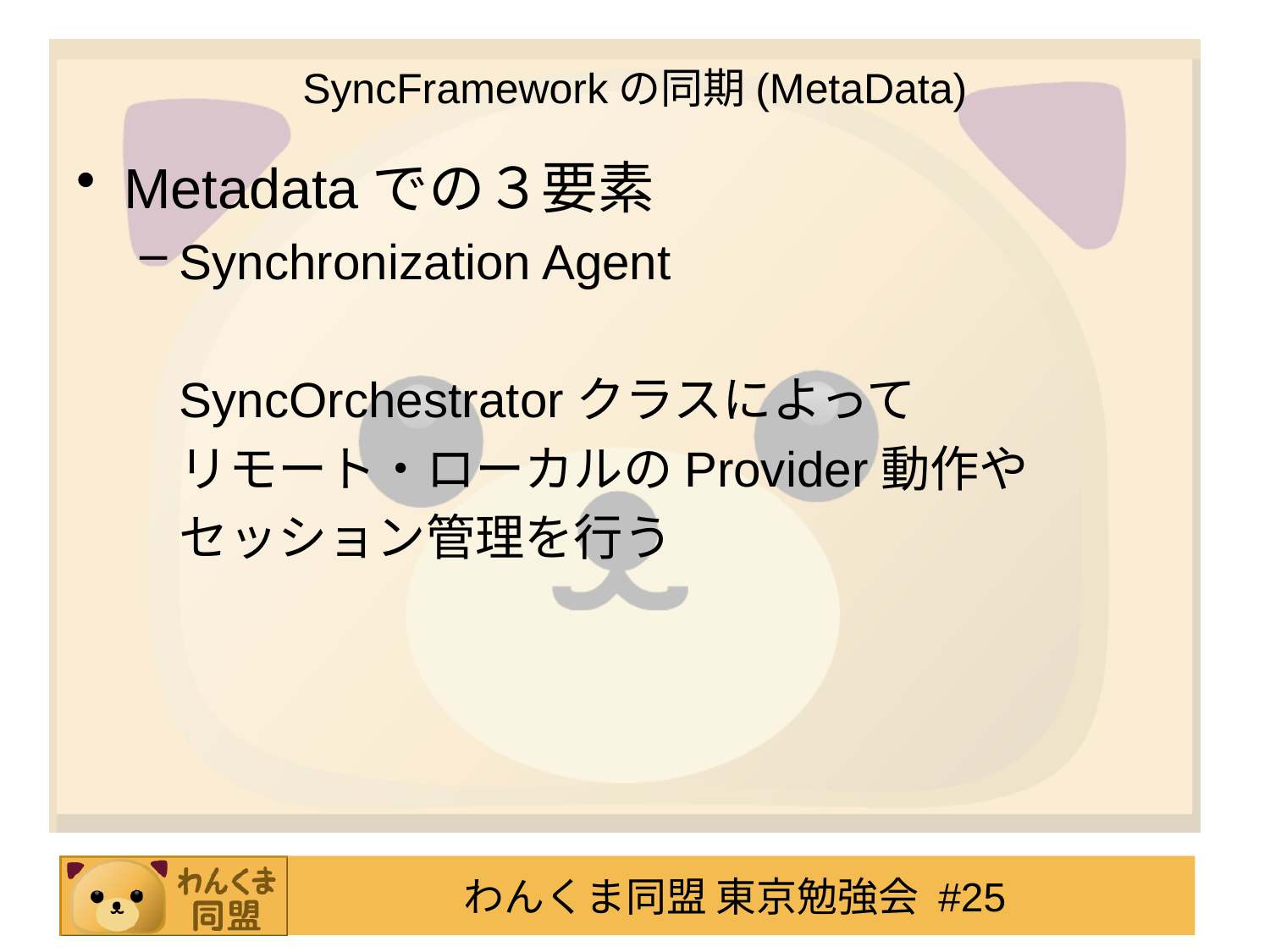

# SyncFrameworkの同期(MetaData)
Metadataでの３要素
Synchronization Agent

	SyncOrchestratorクラスによって
	リモート・ローカルのProvider動作や
	セッション管理を行う